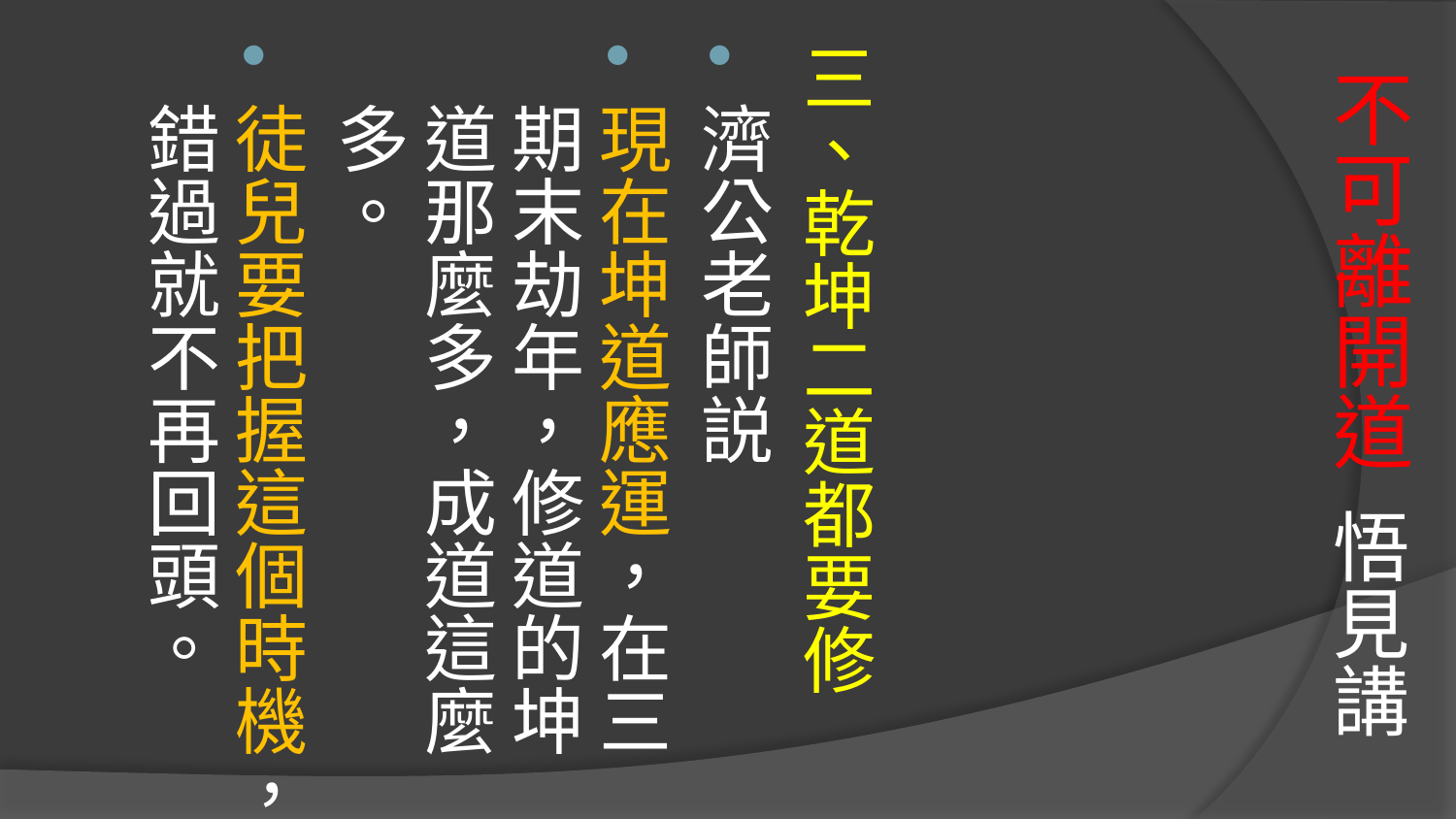

# 不可離開道  悟見講
三、乾坤二道都要修
濟公老師説
現在坤道應運，在三期末劫年，修道的坤道那麼多，成道這麼多。
徒兒要把握這個時機，錯過就不再回頭。